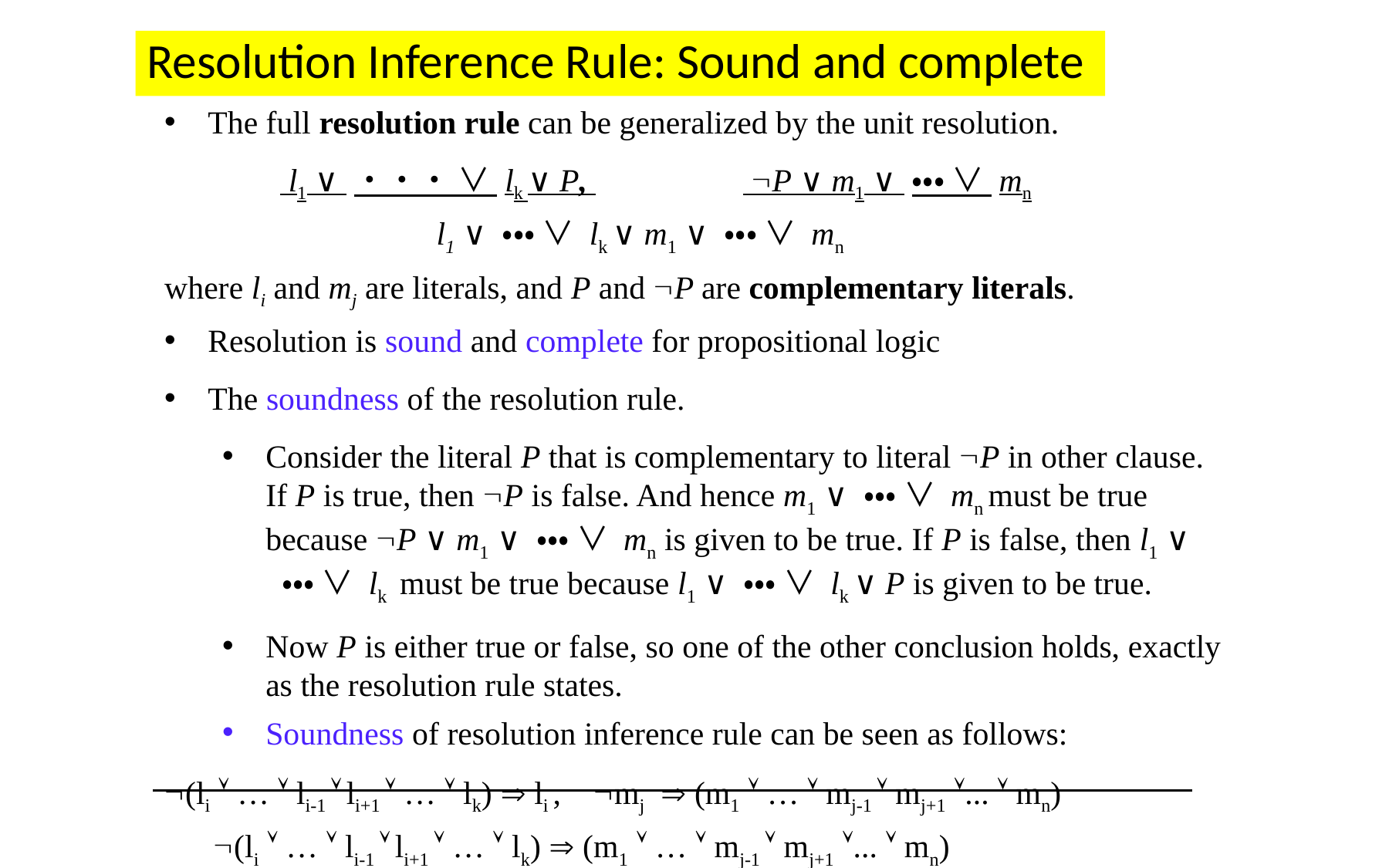

Resolution Inference Rule: Sound and complete
The full resolution rule can be generalized by the unit resolution.
 l1 ∨ ・・・ ∨ lk ∨ P, 		 ¬P ∨ m1 ∨ ・・・ ∨ mn
	     l1 ∨ ・・・ ∨ lk ∨ m1 ∨ ・・・ ∨ mn
where li and mj are literals, and P and ¬P are complementary literals.
Resolution is sound and complete for propositional logic
The soundness of the resolution rule.
Consider the literal P that is complementary to literal ¬P in other clause. If P is true, then ¬P is false. And hence m1 ∨ ・・・ ∨ mn must be true because ¬P ∨ m1 ∨ ・・・ ∨ mn is given to be true. If P is false, then l1 ∨ ・・・ ∨ lk  must be true because l1 ∨ ・・・ ∨ lk ∨ P is given to be true.
Now P is either true or false, so one of the other conclusion holds, exactly as the resolution rule states.
Soundness of resolution inference rule can be seen as follows:

¬(li ∨ … ∨ li-1 ∨ li+1 ∨ … ∨ lk) ⇒ li ,    ¬mj  ⇒ (m1 ∨ … ∨ mj-1 ∨ mj+1 ∨... ∨ mn)
      ¬(li ∨ … ∨ li-1 ∨ li+1 ∨ … ∨ lk) ⇒ (m1 ∨ … ∨ mj-1 ∨ mj+1 ∨... ∨ mn)